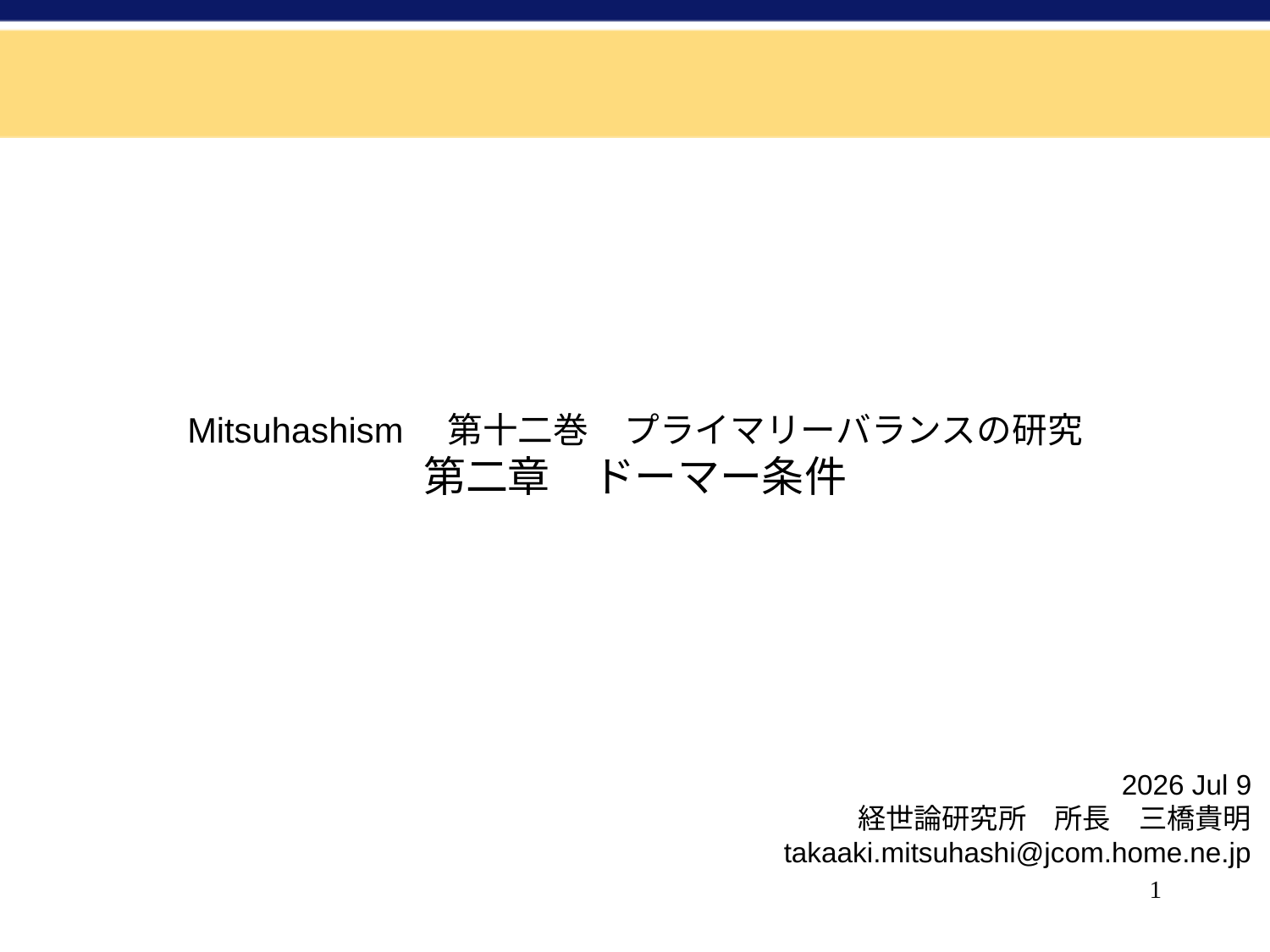

Mitsuhashism　第十二巻　プライマリーバランスの研究
第二章　ドーマー条件
2026 Jul 9
経世論研究所　所長　三橋貴明
takaaki.mitsuhashi@jcom.home.ne.jp
1